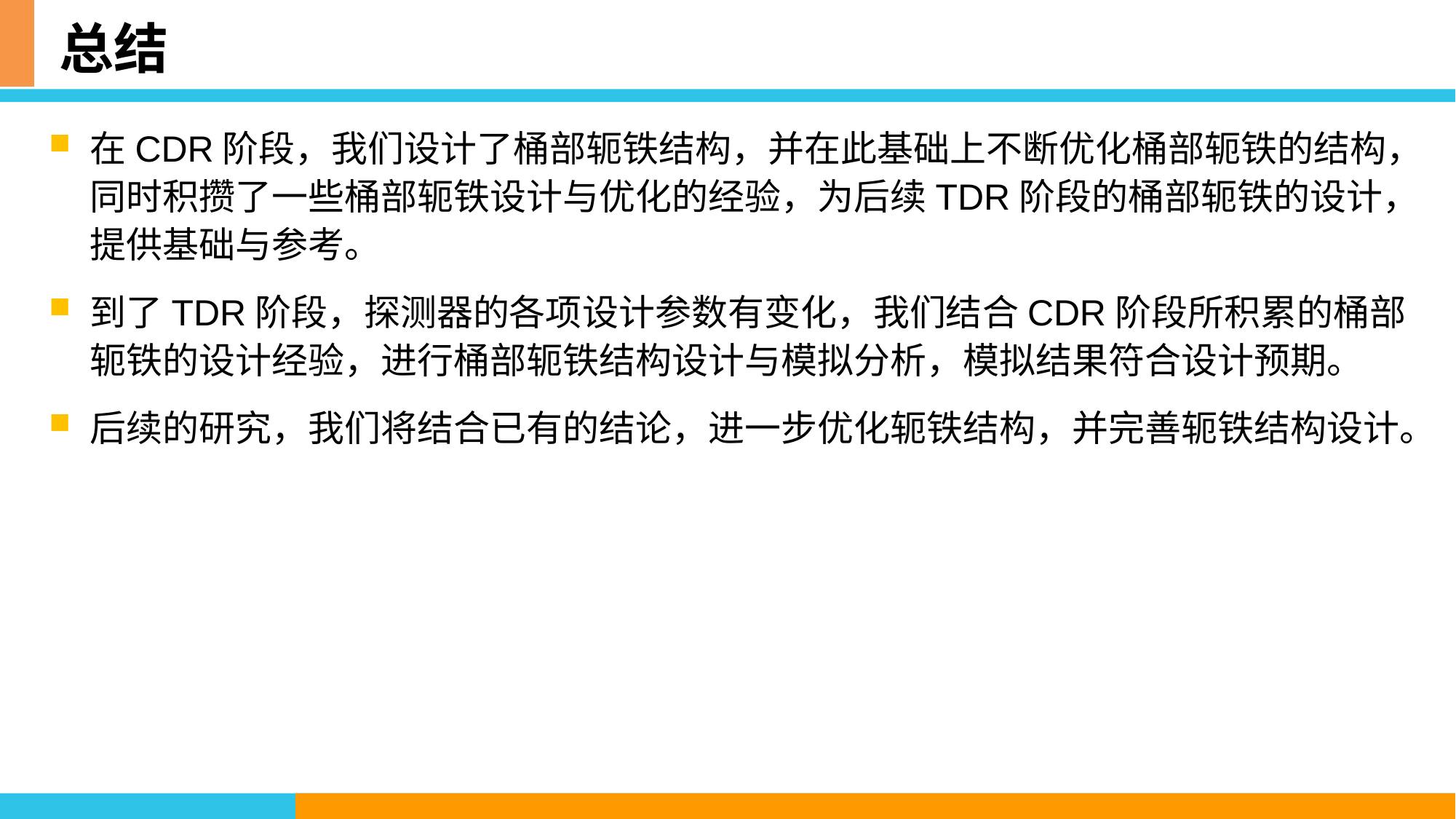

# 总结
在CDR阶段，我们设计了桶部轭铁结构，并在此基础上不断优化桶部轭铁的结构，同时积攒了一些桶部轭铁设计与优化的经验，为后续TDR阶段的桶部轭铁的设计，提供基础与参考。
到了TDR阶段，探测器的各项设计参数有变化，我们结合CDR阶段所积累的桶部轭铁的设计经验，进行桶部轭铁结构设计与模拟分析，模拟结果符合设计预期。
后续的研究，我们将结合已有的结论，进一步优化轭铁结构，并完善轭铁结构设计。